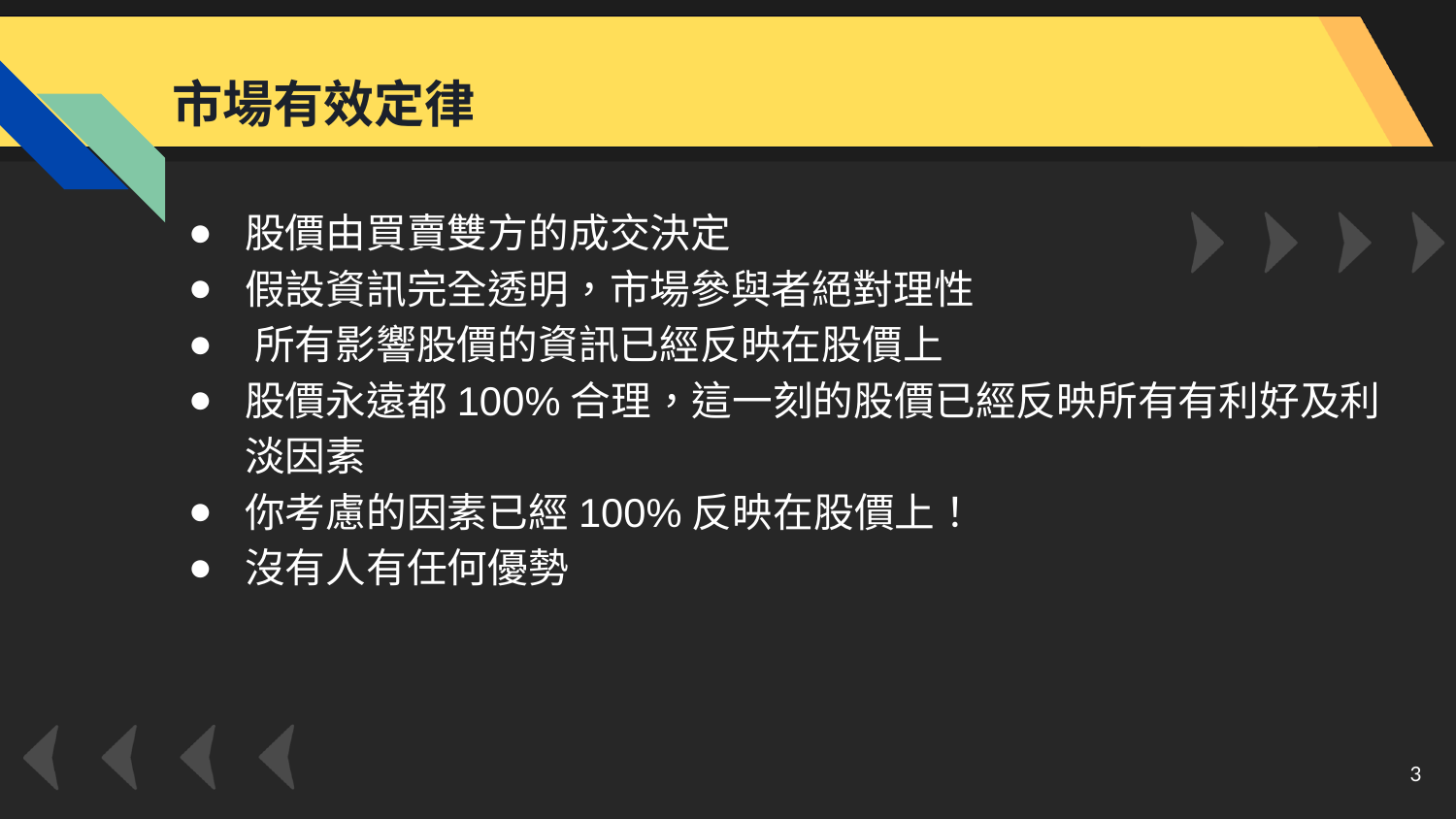

市場有效定律

股價由買賣雙方的成交決定
假設資訊完全透明，市場參與者絕對理性
⁠所有影響股價的資訊已經反映在股價上
股價永遠都100%合理，這一刻的股價已經反映所有有利好及利淡因素
你考慮的因素已經100%反映在股價上！
沒有人有任何優勢

3